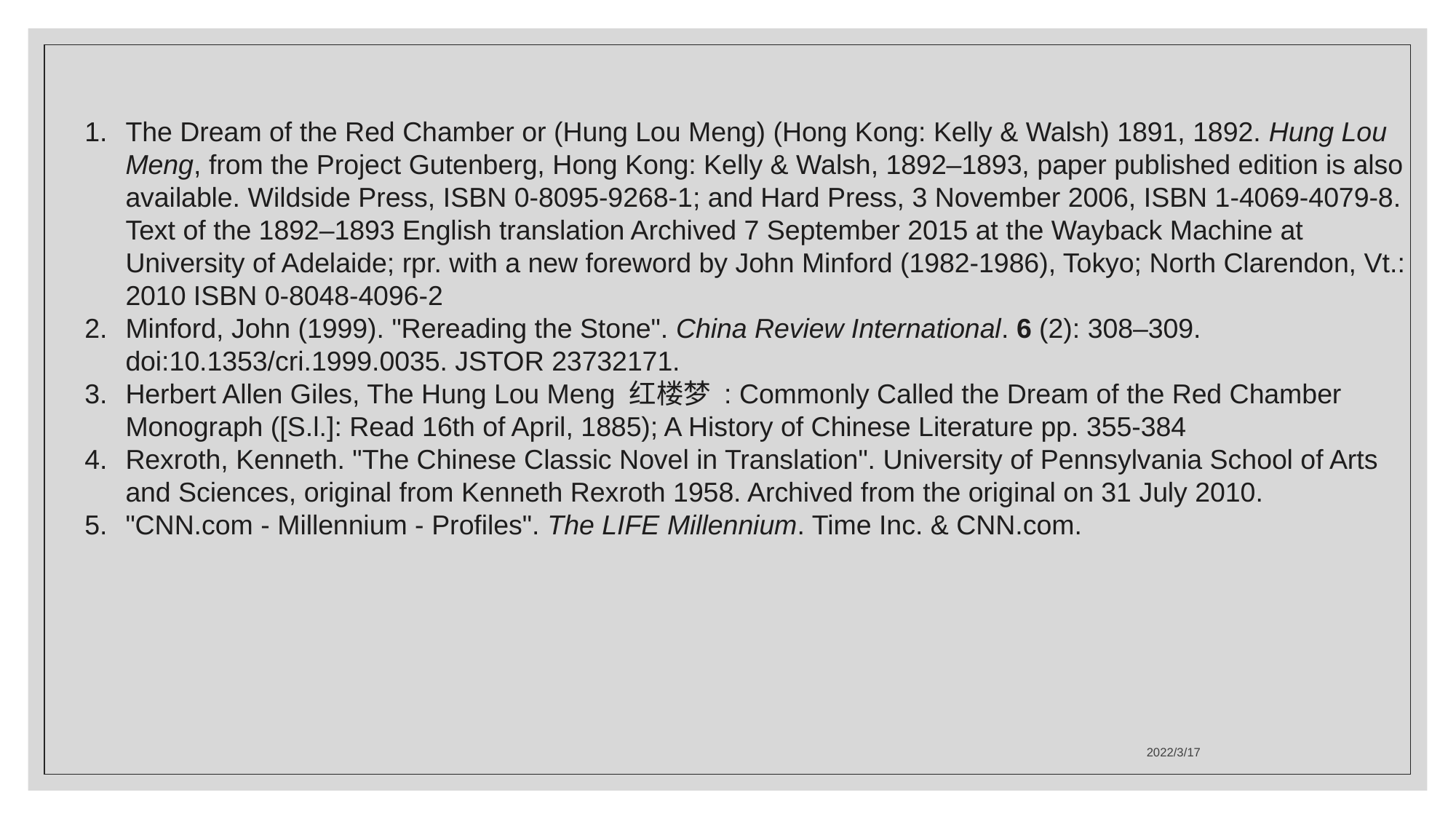

The Dream of the Red Chamber or (Hung Lou Meng) (Hong Kong: Kelly & Walsh) 1891, 1892. Hung Lou Meng, from the Project Gutenberg, Hong Kong: Kelly & Walsh, 1892–1893, paper published edition is also available. Wildside Press, ISBN 0-8095-9268-1; and Hard Press, 3 November 2006, ISBN 1-4069-4079-8. Text of the 1892–1893 English translation Archived 7 September 2015 at the Wayback Machine at University of Adelaide; rpr. with a new foreword by John Minford (1982-1986), Tokyo; North Clarendon, Vt.: 2010 ISBN 0-8048-4096-2
Minford, John (1999). "Rereading the Stone". China Review International. 6 (2): 308–309. doi:10.1353/cri.1999.0035. JSTOR 23732171.
Herbert Allen Giles, The Hung Lou Meng 红楼梦 : Commonly Called the Dream of the Red Chamber Monograph ([S.l.]: Read 16th of April, 1885); A History of Chinese Literature pp. 355-384
Rexroth, Kenneth. "The Chinese Classic Novel in Translation". University of Pennsylvania School of Arts and Sciences, original from Kenneth Rexroth 1958. Archived from the original on 31 July 2010.
"CNN.com - Millennium - Profiles". The LIFE Millennium. Time Inc. & CNN.com.
2022/3/17